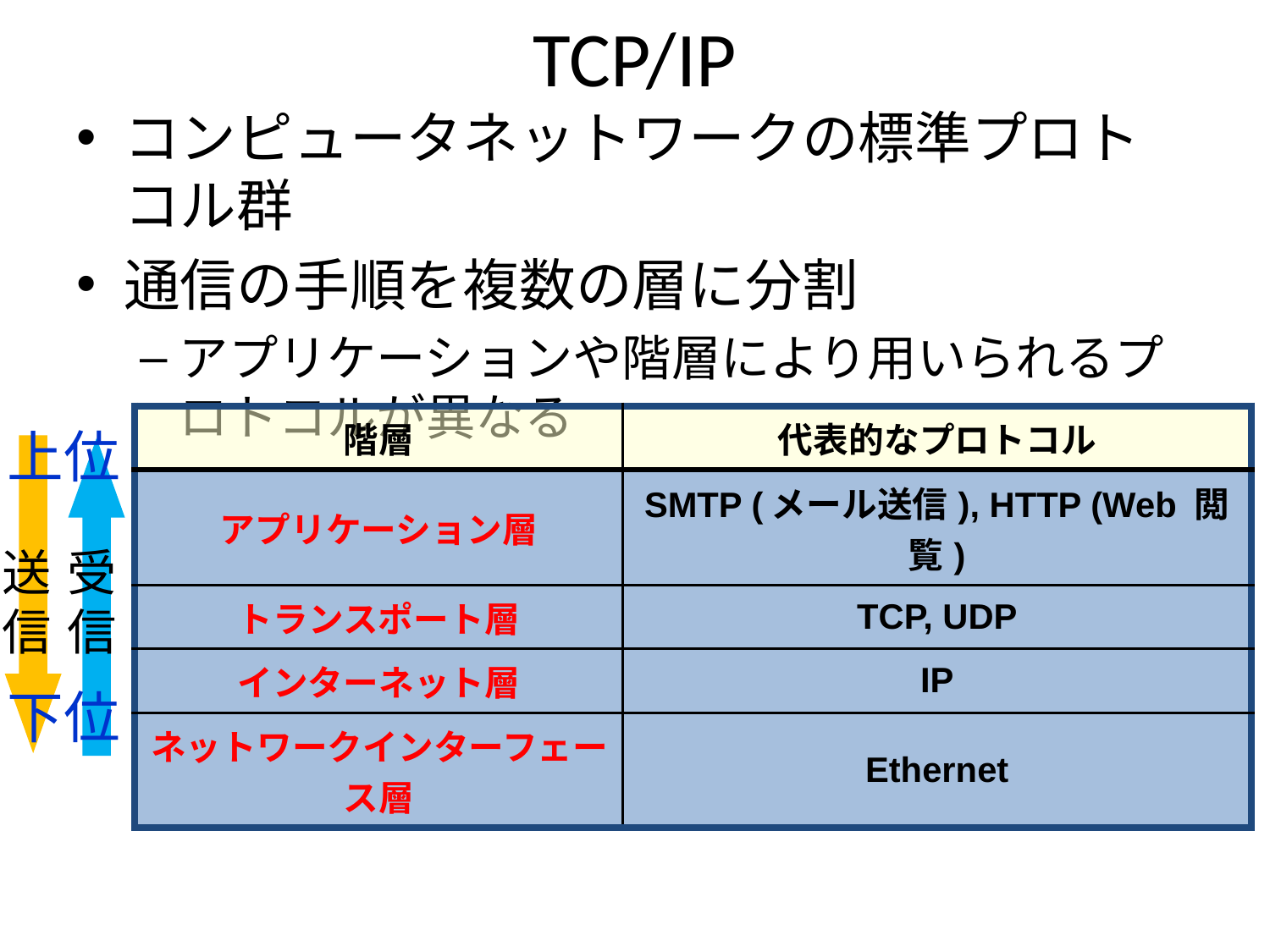

# TCP/IP
コンピュータネットワークの標準プロトコル群
通信の手順を複数の層に分割
アプリケーションや階層により用いられるプロトコルが異なる

| 階層 | 代表的なプロトコル |
| --- | --- |
| アプリケーション層 | SMTP (メール送信), HTTP (Web 閲覧) |
| トランスポート層 | TCP, UDP |
| インターネット層 | IP |
| ネットワークインターフェース層 | Ethernet |
上位

送信
受信
下位